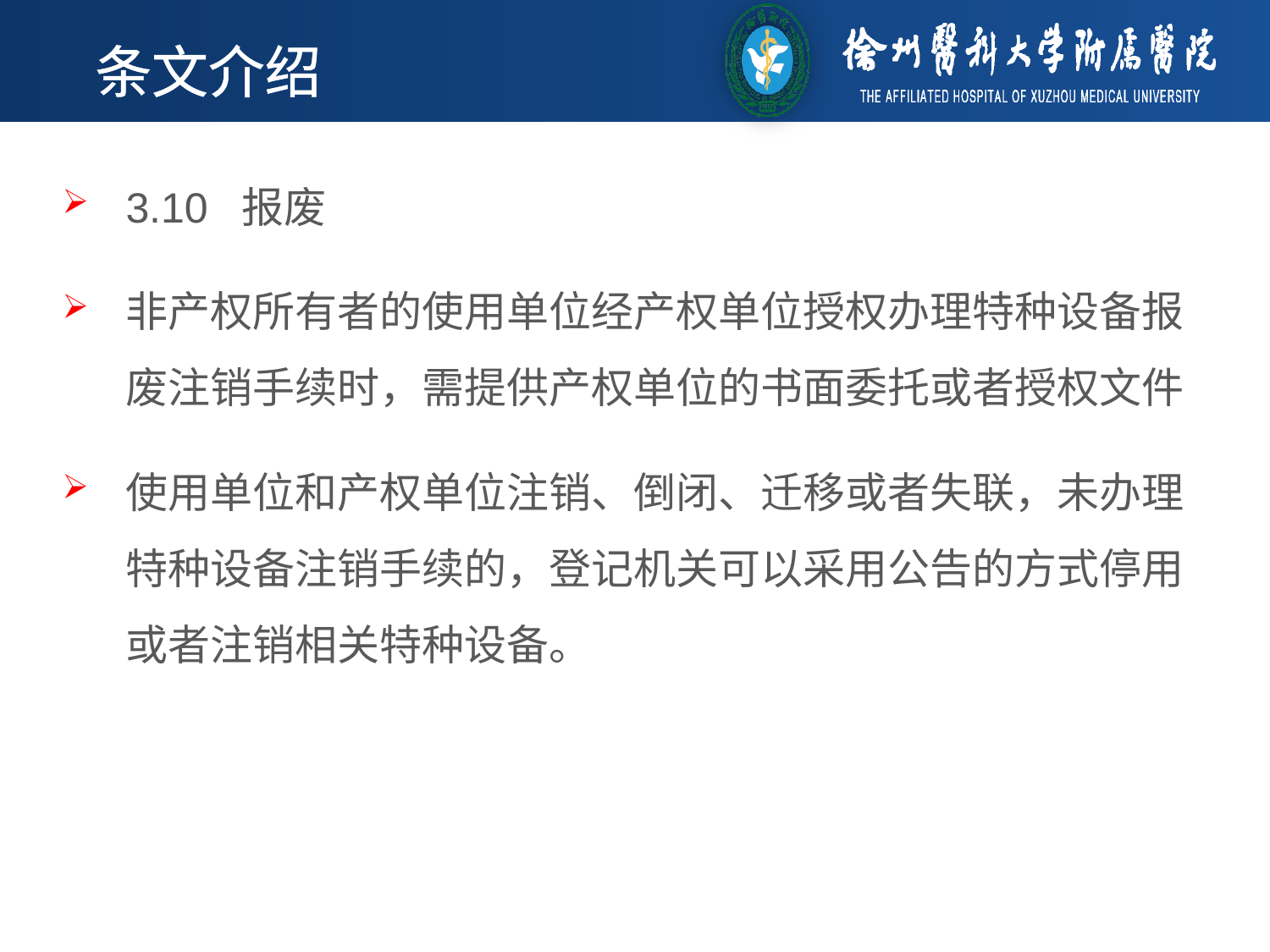

条文介绍

3.10  报废
非产权所有者的使用单位经产权单位授权办理特种设备报废注销手续时，需提供产权单位的书面委托或者授权文件
使用单位和产权单位注销、倒闭、迁移或者失联，未办理特种设备注销手续的，登记机关可以采用公告的方式停用或者注销相关特种设备。